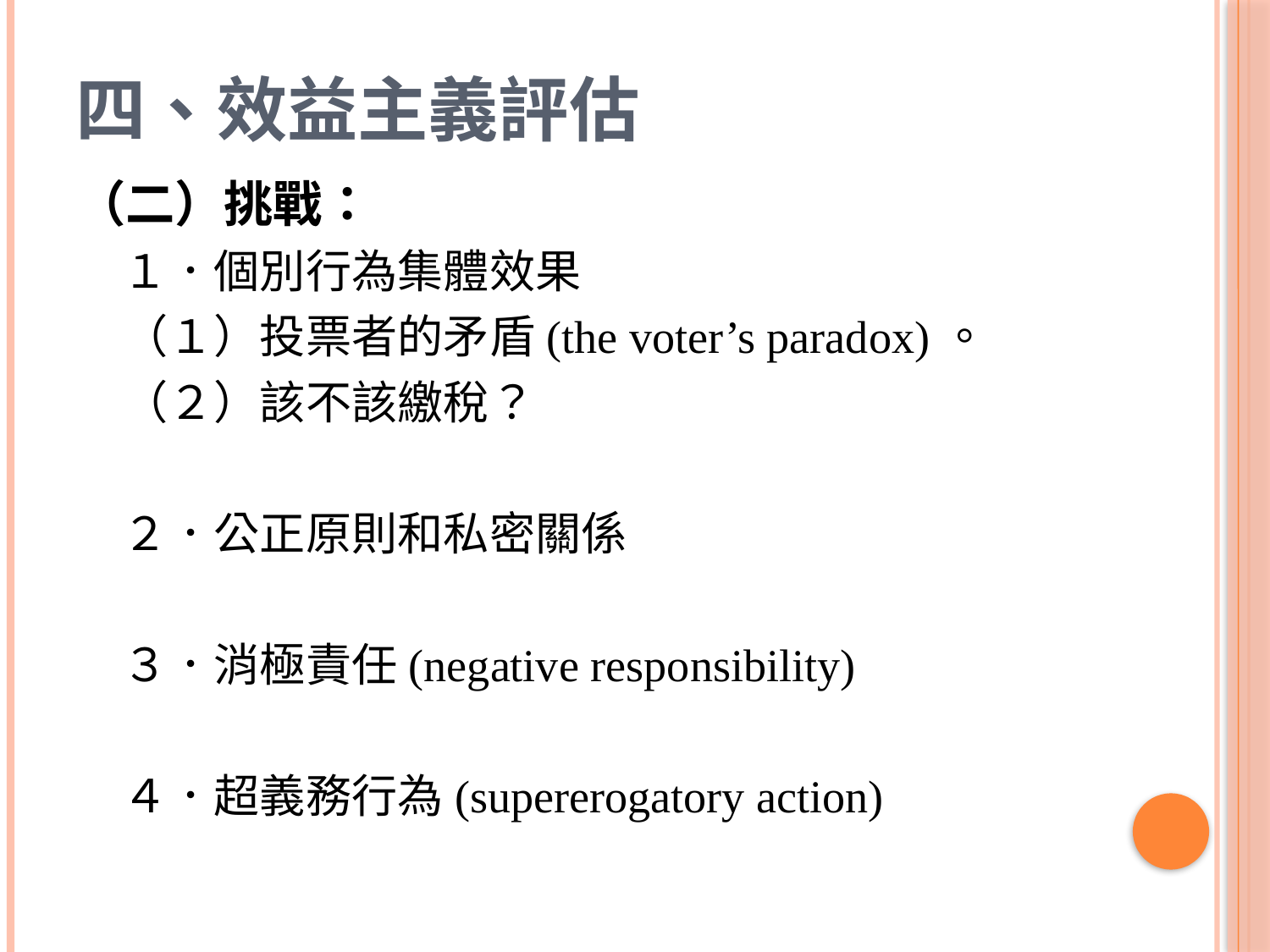

# 四、效益主義評估
（二）挑戰：
　１．個別行為集體效果
　（１）投票者的矛盾(the voter’s paradox)。
　（２）該不該繳稅？

　２．公正原則和私密關係

　３．消極責任(negative responsibility)

　４．超義務行為(supererogatory action)